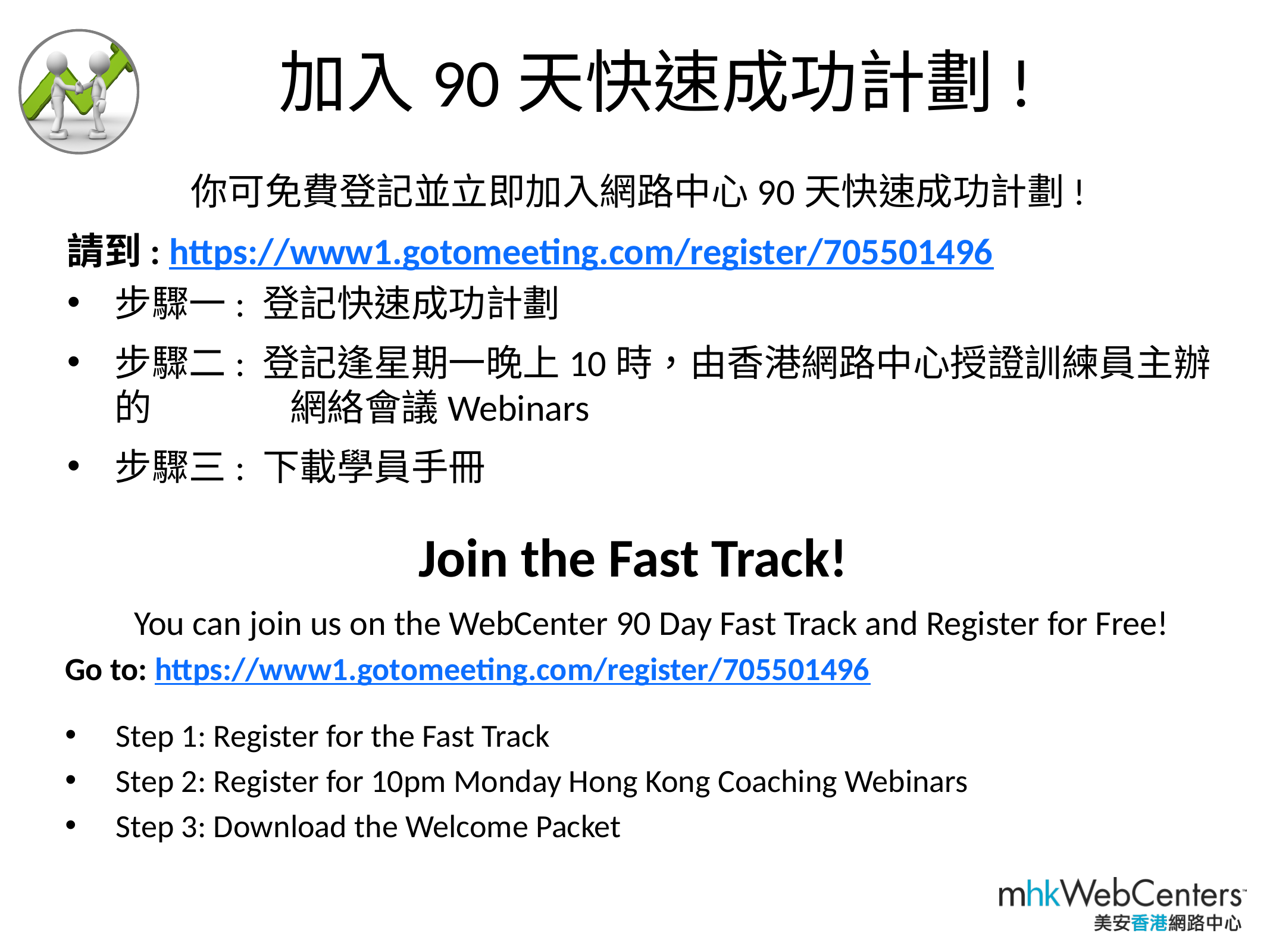

加入90天快速成功計劃!

你可免費登記並立即加入網路中心90天快速成功計劃!
請到: https://www1.gotomeeting.com/register/705501496
步驟一: 登記快速成功計劃
步驟二: 登記逢星期一晚上10時，由香港網路中心授證訓練員主辦的	網絡會議Webinars
步驟三: 下載學員手冊
# Join the Fast Track!
You can join us on the WebCenter 90 Day Fast Track and Register for Free!
Go to: https://www1.gotomeeting.com/register/705501496
Step 1: Register for the Fast Track
Step 2: Register for 10pm Monday Hong Kong Coaching Webinars
Step 3: Download the Welcome Packet